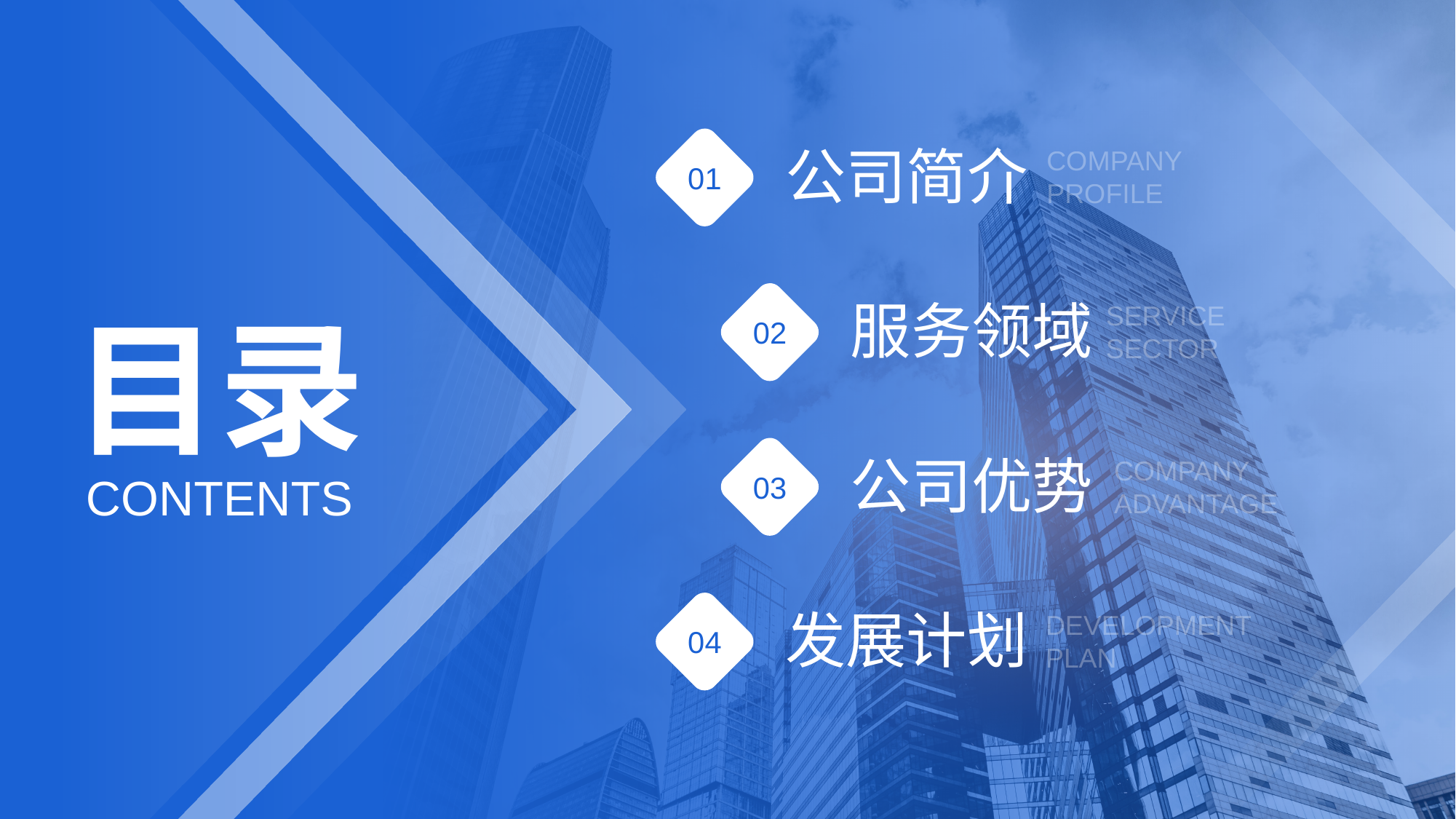

01
公司简介
COMPANY
PROFILE
02
服务领域
SERVICE
SECTOR
03
公司优势
COMPANY
ADVANTAGE
04
发展计划
DEVELOPMENT
PLAN